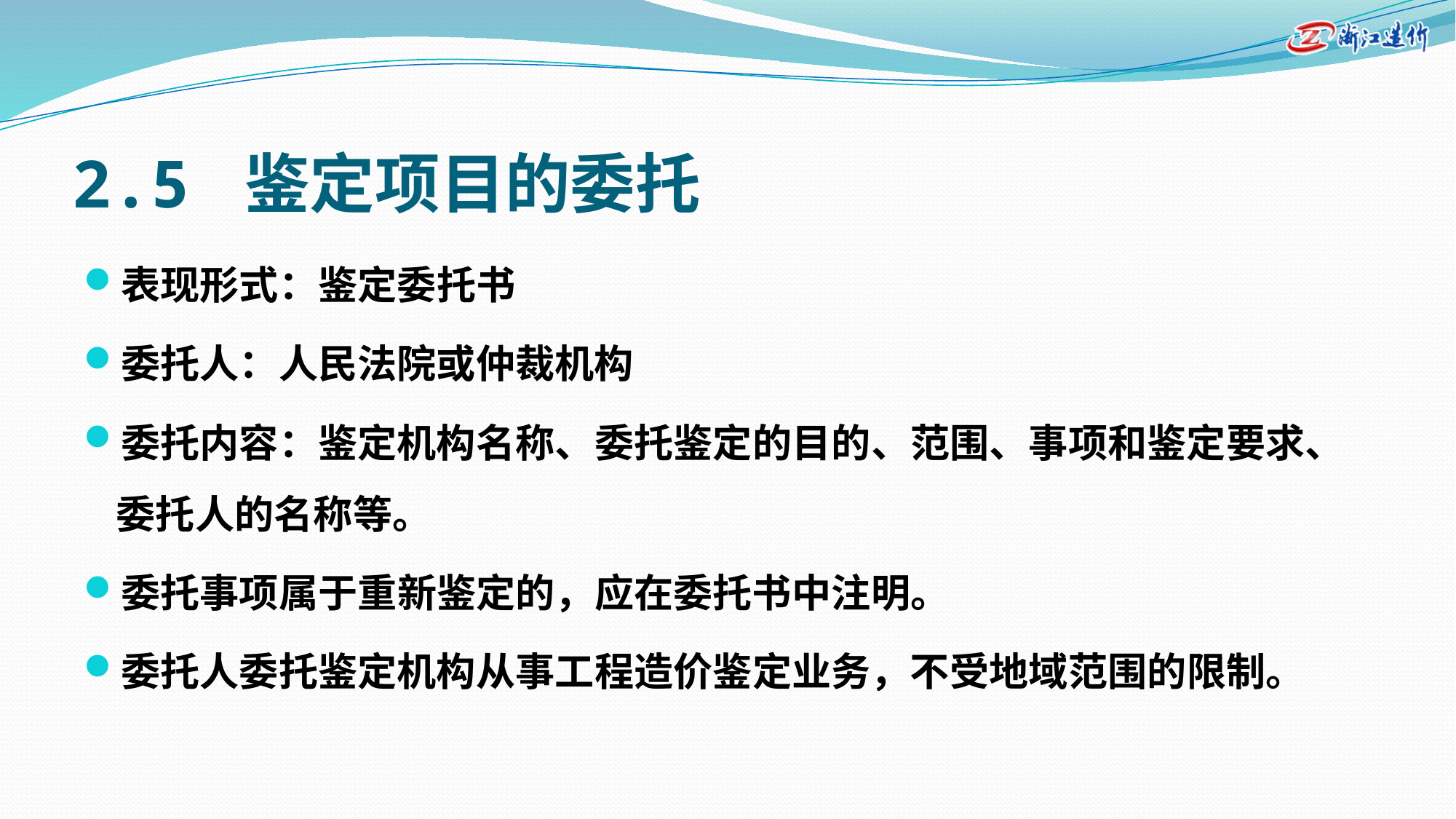

# 2.5 鉴定项目的委托
表现形式：鉴定委托书
委托人：人民法院或仲裁机构
委托内容：鉴定机构名称、委托鉴定的目的、范围、事项和鉴定要求、委托人的名称等。
委托事项属于重新鉴定的，应在委托书中注明。
委托人委托鉴定机构从事工程造价鉴定业务，不受地域范围的限制。